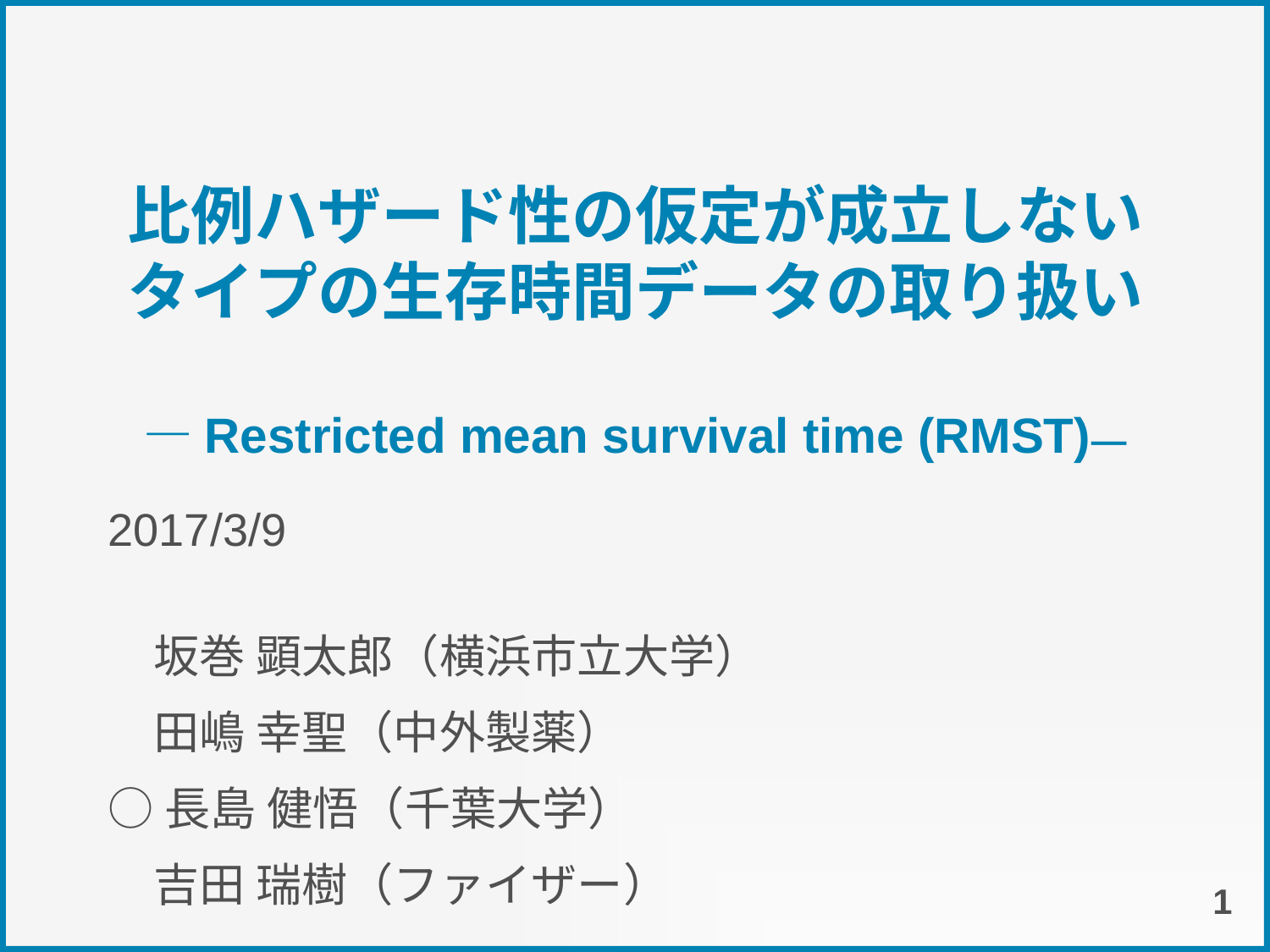

# 比例ハザード性の仮定が成立しないタイプの生存時間データの取り扱い ―Restricted mean survival time (RMST)―
2017/3/9

　坂巻 顕太郎（横浜市立大学）
　田嶋 幸聖（中外製薬）
○長島 健悟（千葉大学）
　吉田 瑞樹（ファイザー）
1